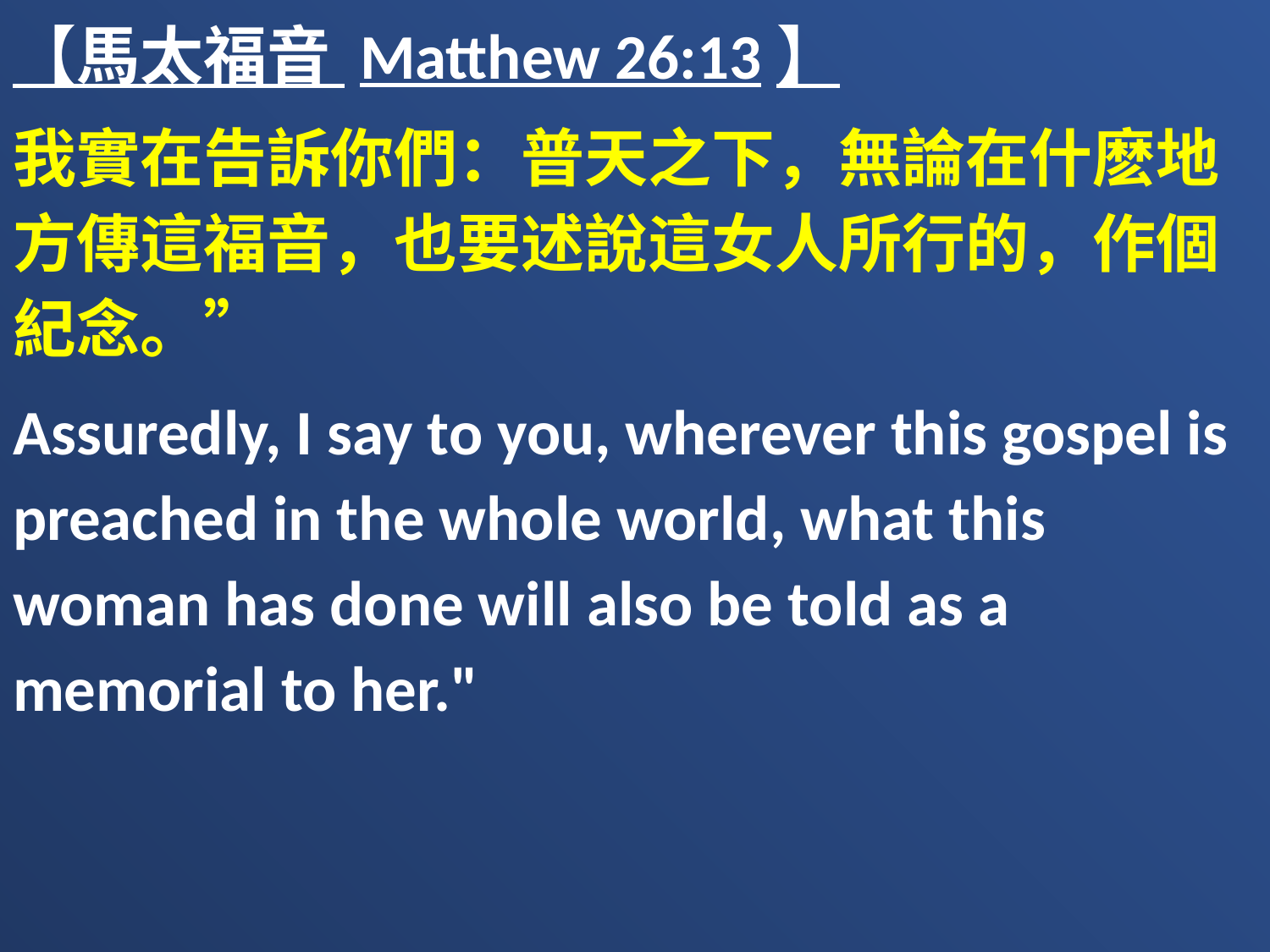

【馬太福音 Matthew 26:13】
我實在告訴你們：普天之下，無論在什麽地方傳這福音，也要述說這女人所行的，作個紀念。”
Assuredly, I say to you, wherever this gospel is preached in the whole world, what this woman has done will also be told as a memorial to her."